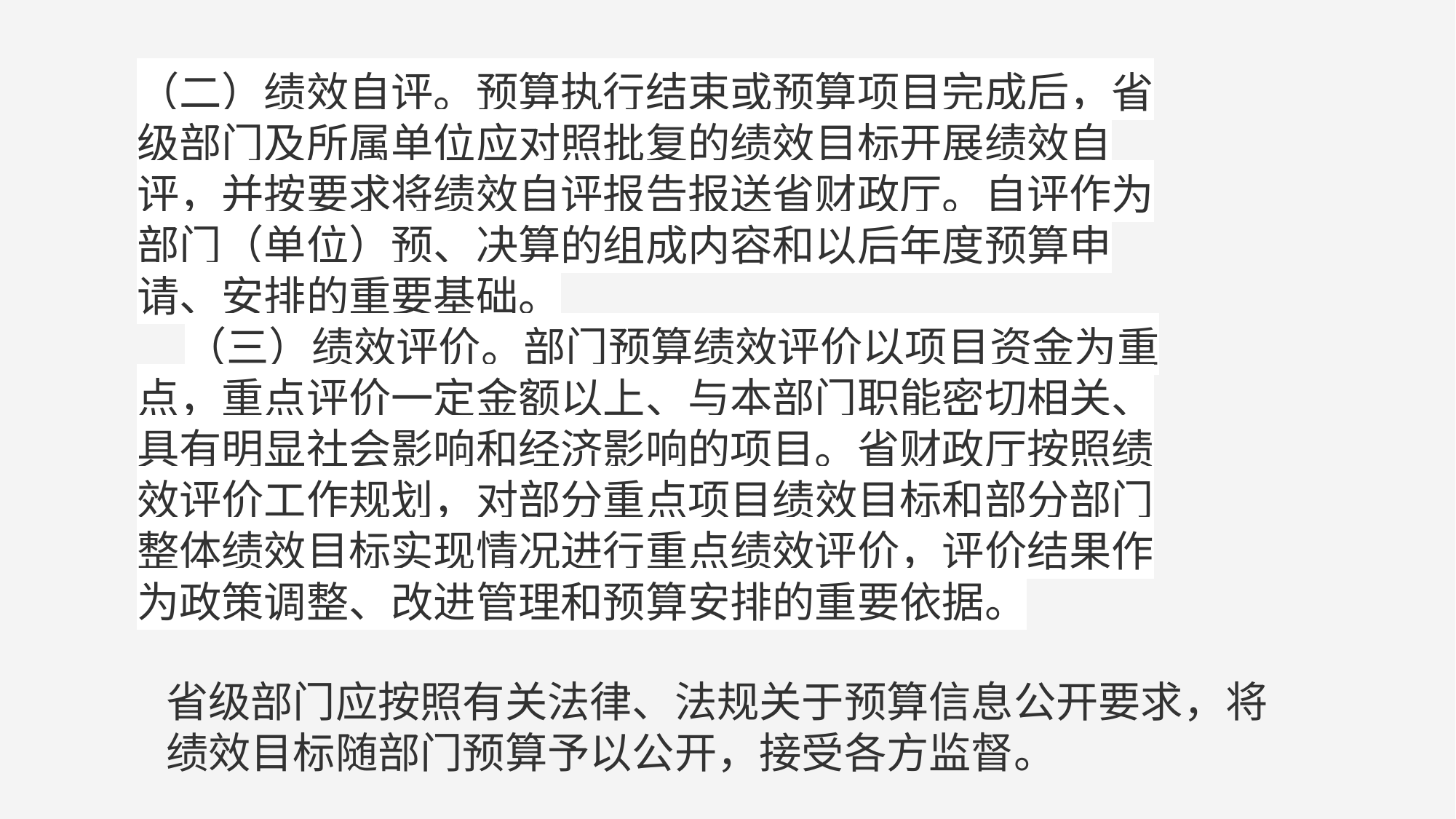

（二）绩效自评。预算执行结束或预算项目完成后，省级部门及所属单位应对照批复的绩效目标开展绩效自评，并按要求将绩效自评报告报送省财政厅。自评作为部门（单位）预、决算的组成内容和以后年度预算申请、安排的重要基础。（三）绩效评价。部门预算绩效评价以项目资金为重点，重点评价一定金额以上、与本部门职能密切相关、具有明显社会影响和经济影响的项目。省财政厅按照绩效评价工作规划，对部分重点项目绩效目标和部分部门整体绩效目标实现情况进行重点绩效评价，评价结果作为政策调整、改进管理和预算安排的重要依据。
省级部门应按照有关法律、法规关于预算信息公开要求，将绩效目标随部门预算予以公开，接受各方监督。